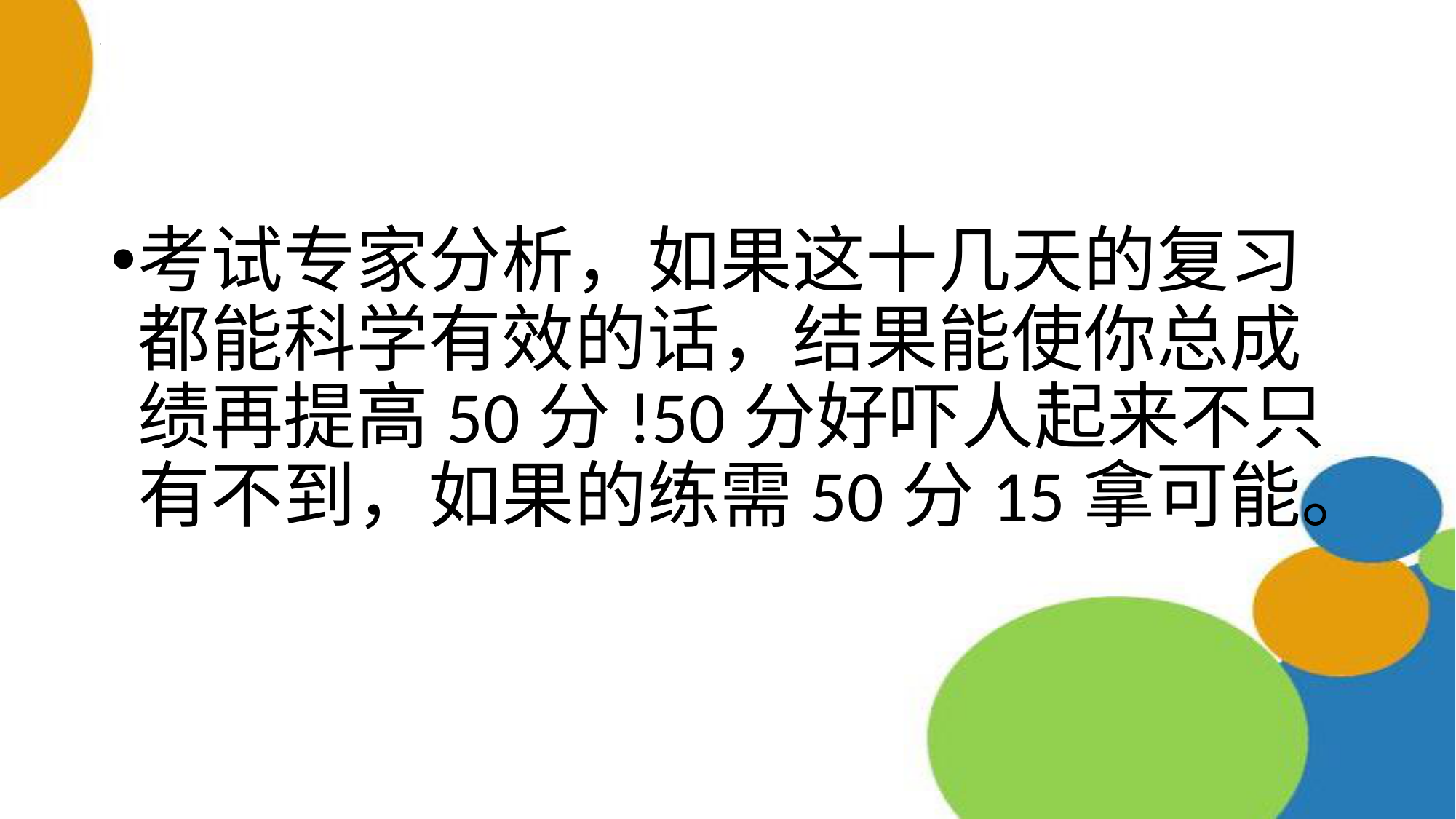

#
考试专家分析，如果这十几天的复习都能科学有效的话，结果能使你总成绩再提高50分!50分好吓人起来不只有不到，如果的练需50分15拿可能。